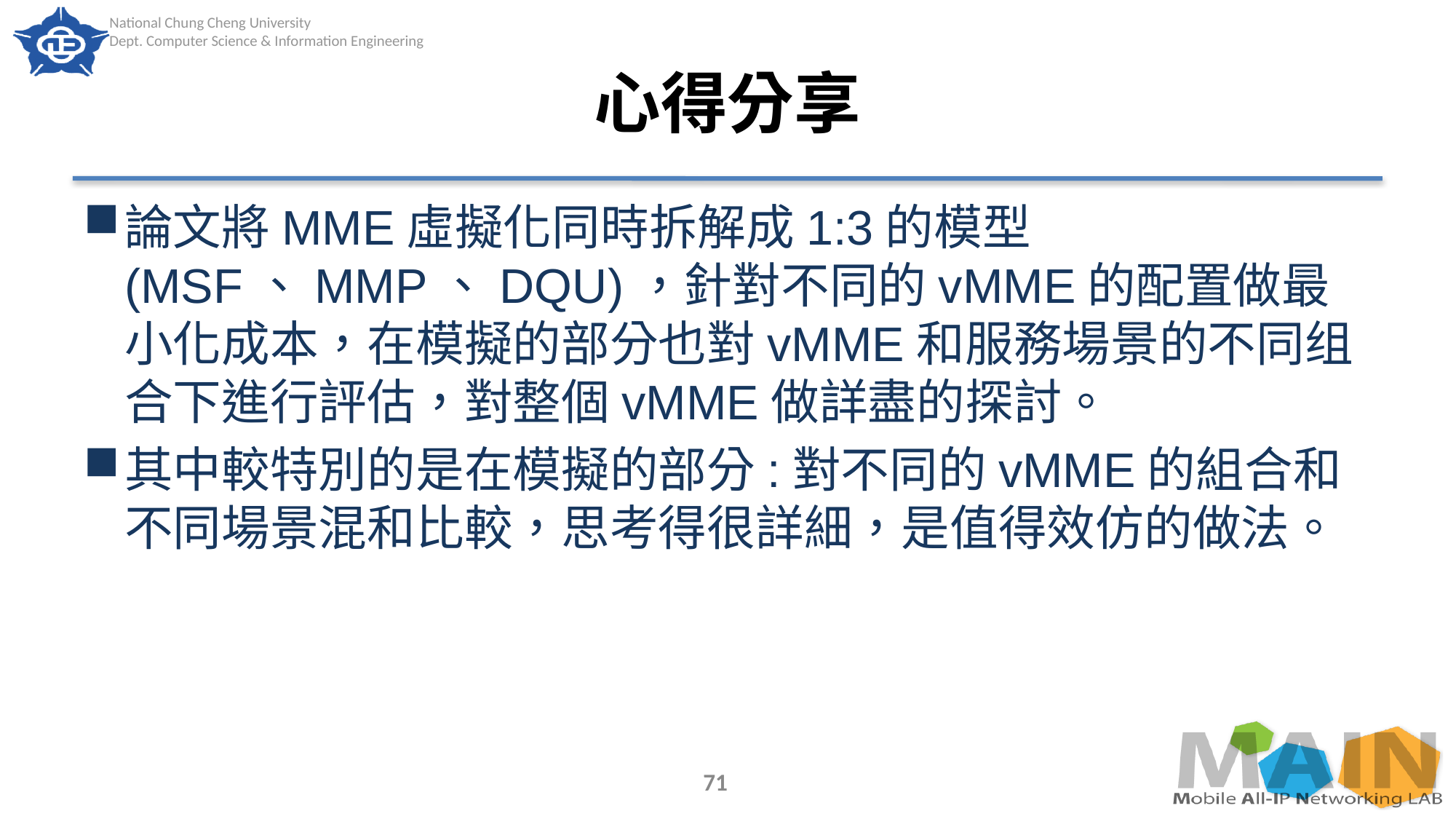

# 心得分享
論文將MME虛擬化同時拆解成1:3的模型(MSF、MMP、DQU)，針對不同的vMME的配置做最小化成本，在模擬的部分也對vMME和服務場景的不同组合下進行評估，對整個vMME做詳盡的探討。
其中較特別的是在模擬的部分:對不同的vMME的組合和不同場景混和比較，思考得很詳細，是值得效仿的做法。
71